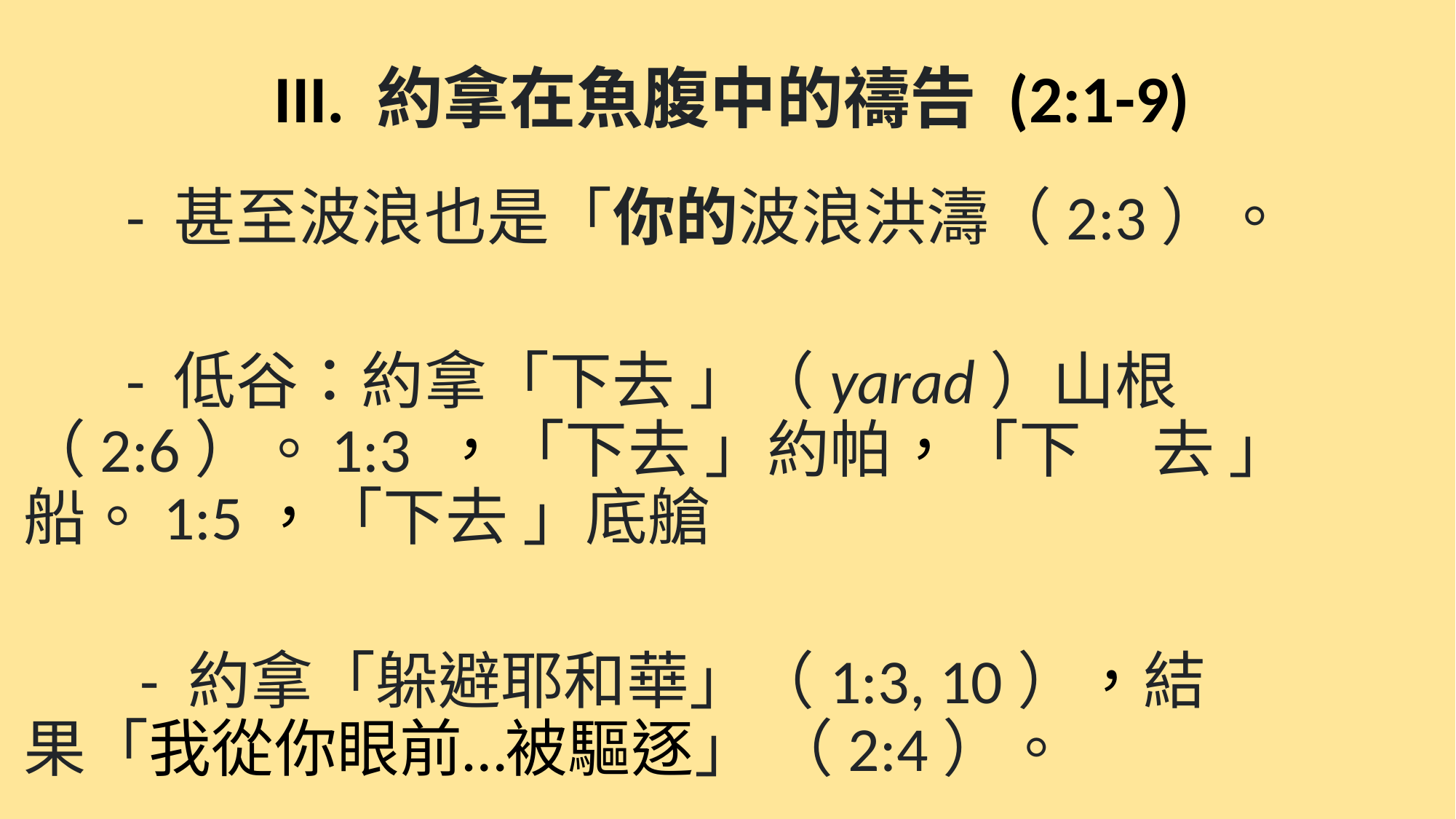

# III. 約拿在魚腹中的禱告 (2:1-9)
	- 甚至波浪也是「你的波浪洪濤（2:3）。

	- 低谷：約拿「下去 」（yarad）山根	（2:6）。	1:3 ，「下去 」約帕，「下	去 」船。1:5，「下去 」底艙

	 - 約拿「躲避耶和華」（1:3, 10），結	果「我從你眼前…被驅逐」 （2:4）。